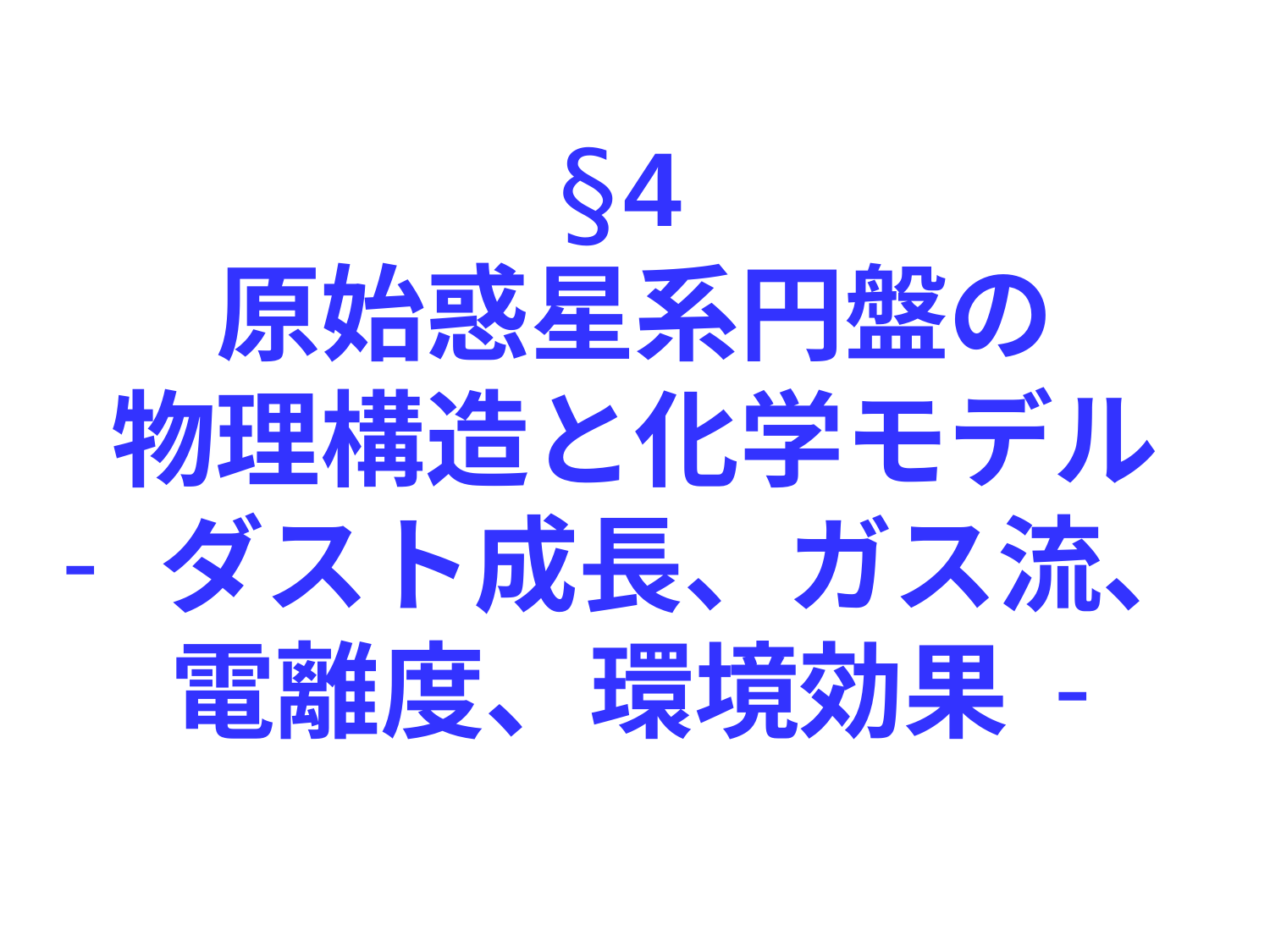

# §4 原始惑星系円盤の 物理構造と化学モデル - ダスト成長、ガス流、 電離度、環境効果 -